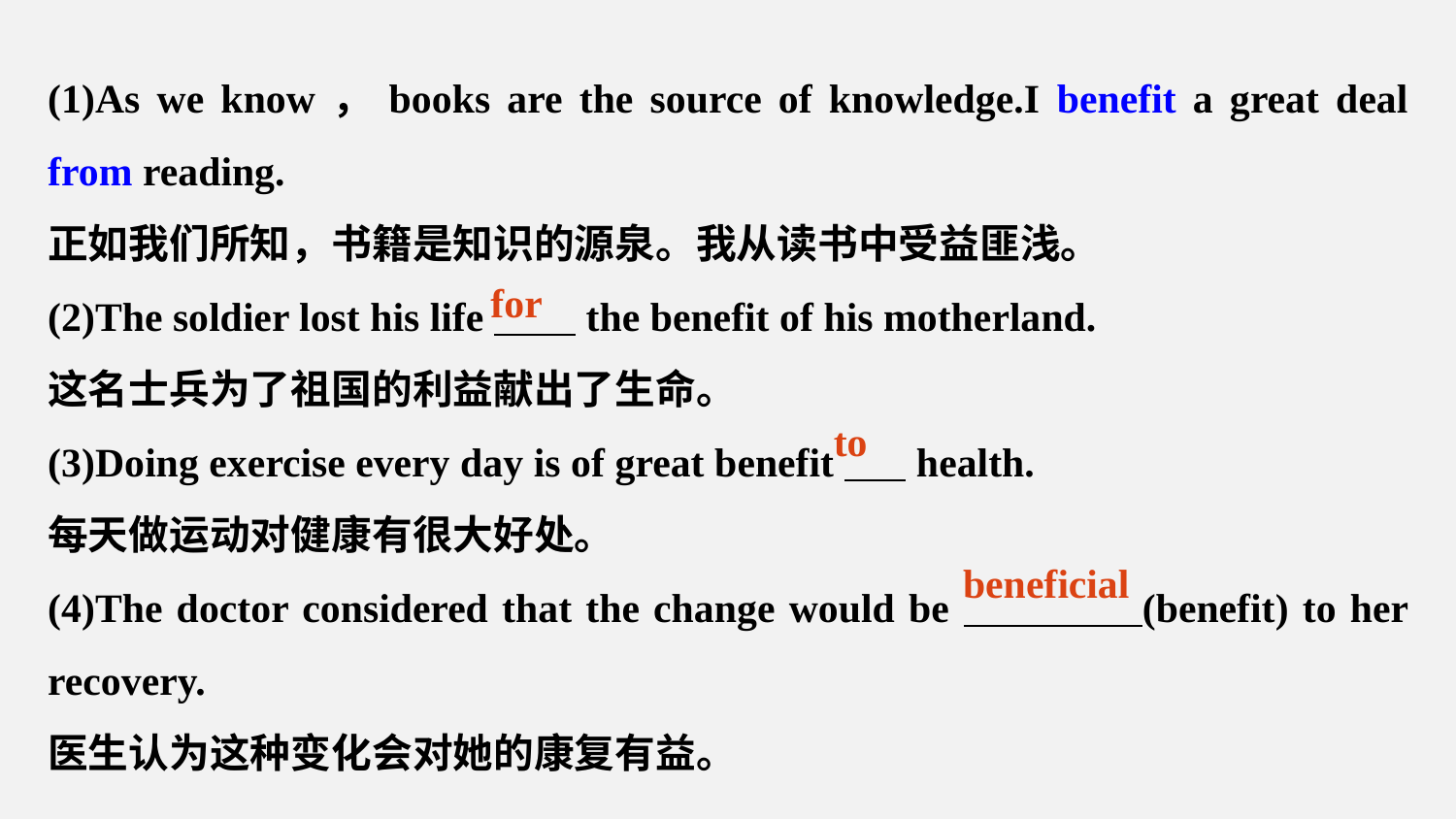

(1)As we know，books are the source of knowledge.I benefit a great deal from reading.
正如我们所知，书籍是知识的源泉。我从读书中受益匪浅。
(2)The soldier lost his life          the benefit of his motherland.
这名士兵为了祖国的利益献出了生命。
(3)Doing exercise every day is of great benefit        health.
每天做运动对健康有很大好处。
(4)The doctor considered that the change would be              (benefit) to her recovery.
医生认为这种变化会对她的康复有益。
for
to
beneficial